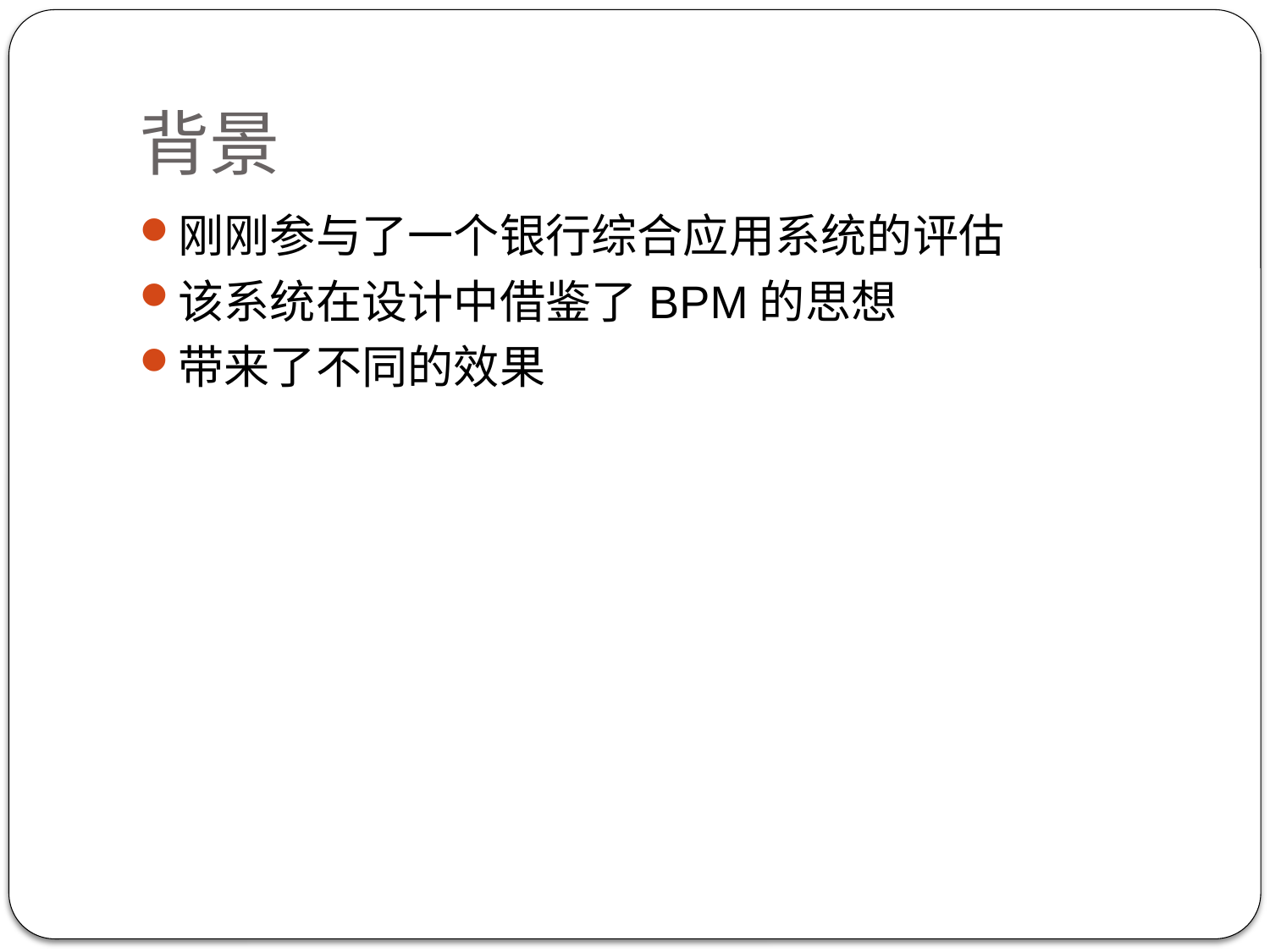

# 背景
刚刚参与了一个银行综合应用系统的评估
该系统在设计中借鉴了BPM的思想
带来了不同的效果